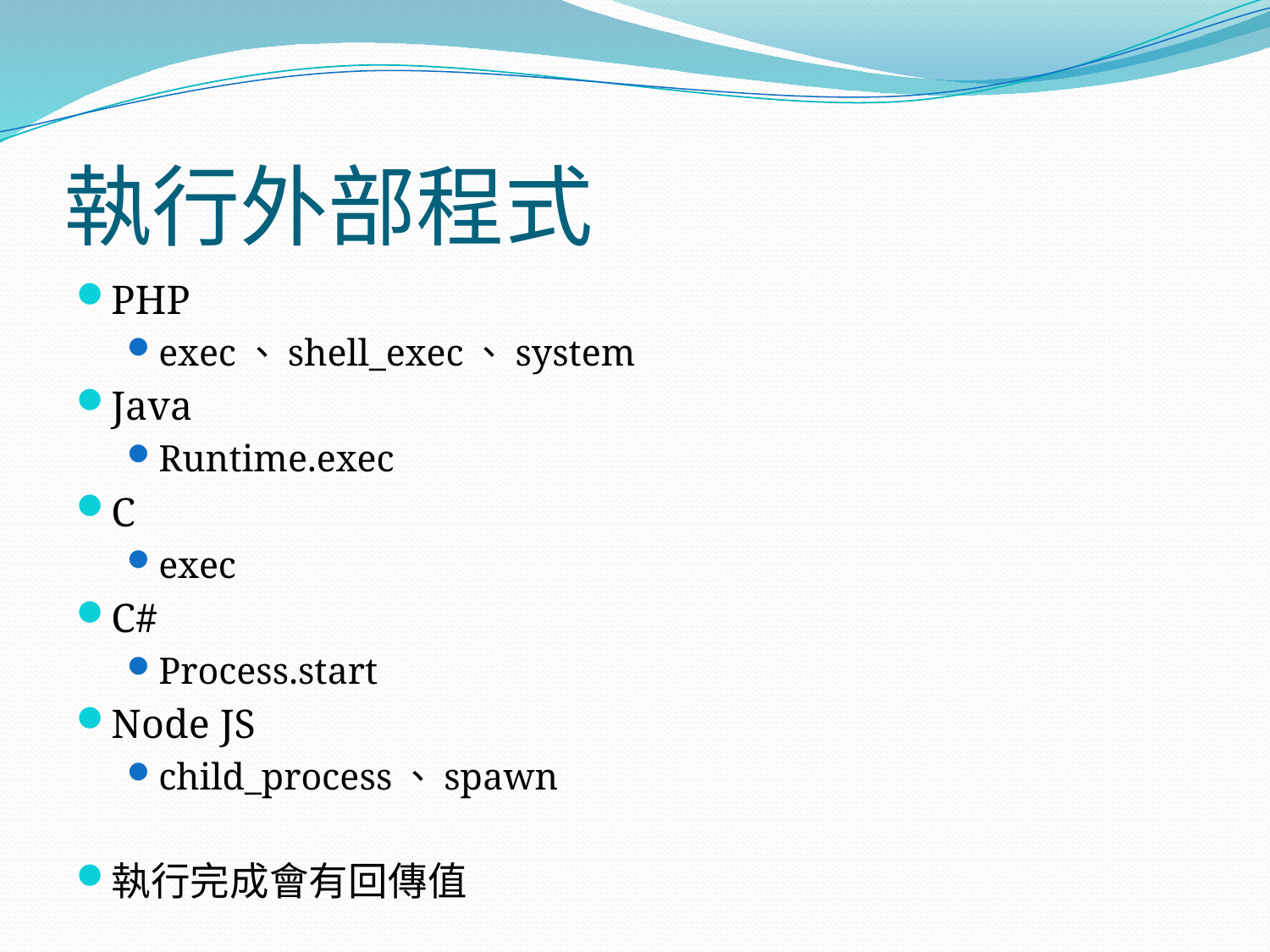

# 執行外部程式
PHP
exec、shell_exec、system
Java
Runtime.exec
C
exec
C#
Process.start
Node JS
child_process、spawn

執行完成會有回傳值